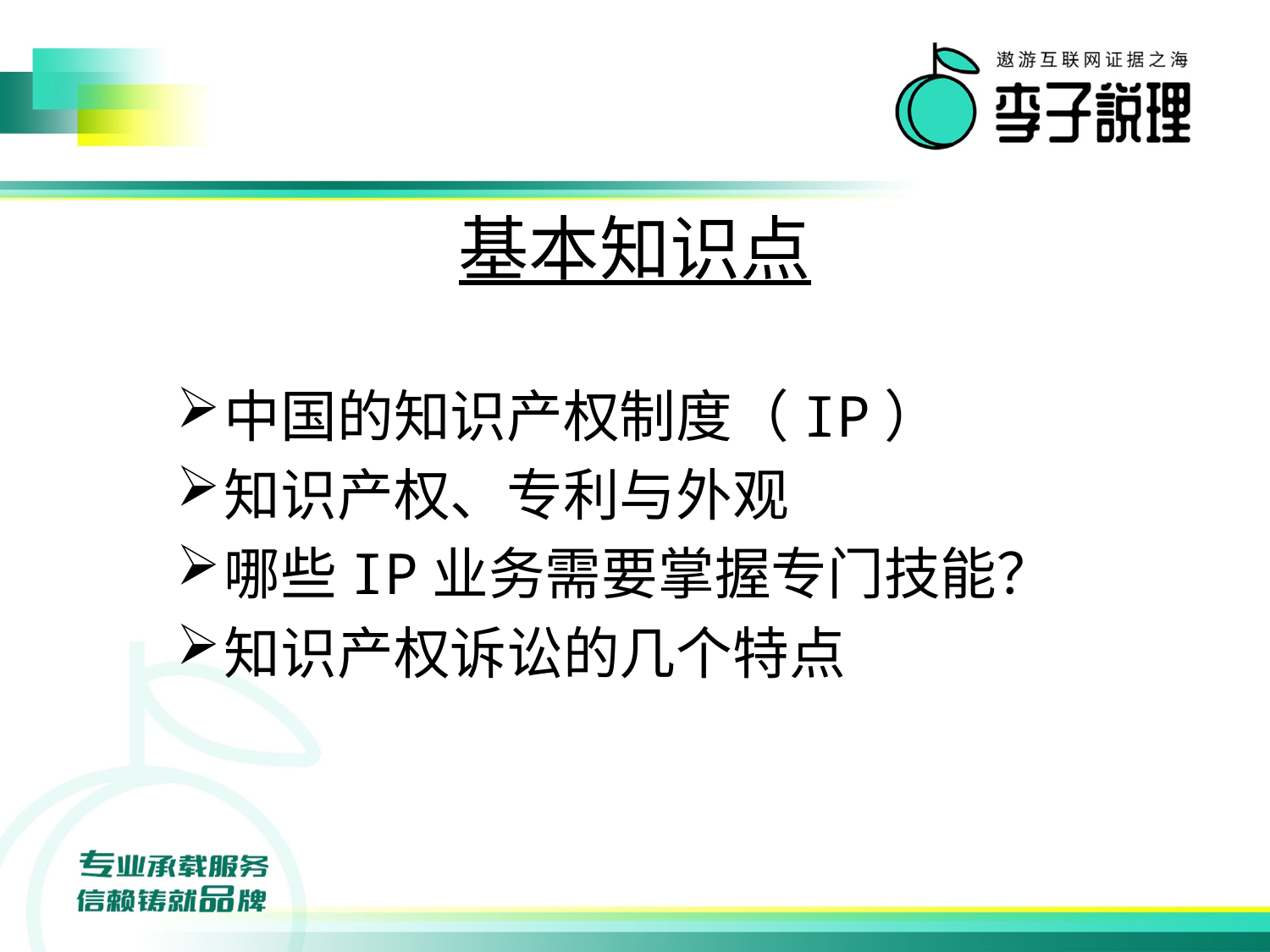

# 基本知识点

中国的知识产权制度（IP）
知识产权、专利与外观
哪些IP业务需要掌握专门技能？
知识产权诉讼的几个特点